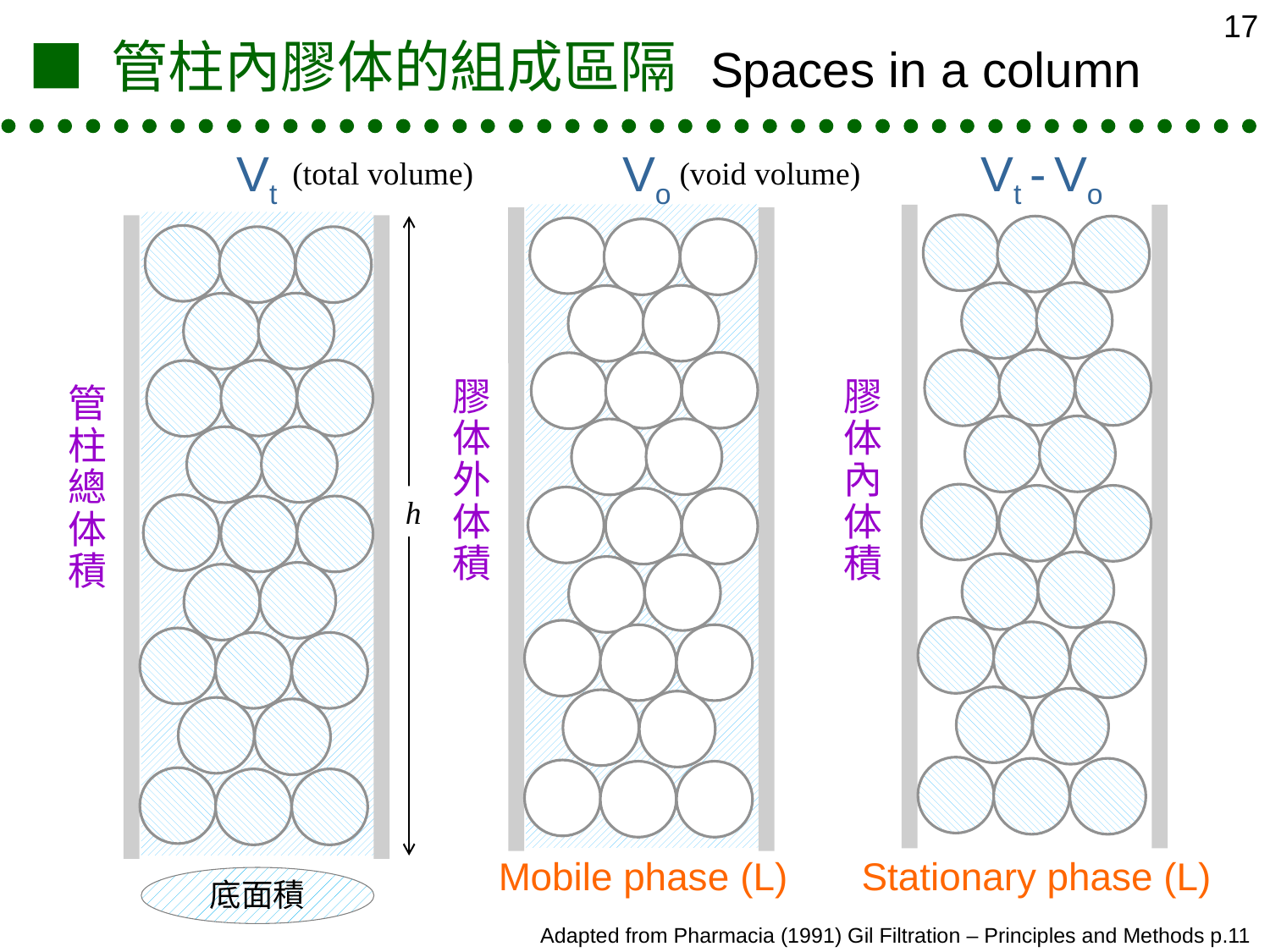

17
■ 管柱內膠体的組成區隔  Spaces in a column

Vt
Vo
Vt - Vo
(total volume)
(void volume)

膠
体
外
体
積
膠
体
內
体
積
管
柱
總
体
積
h
Mobile phase (L)
Stationary phase (L)
底面積
Adapted from Pharmacia (1991) Gil Filtration – Principles and Methods p.11